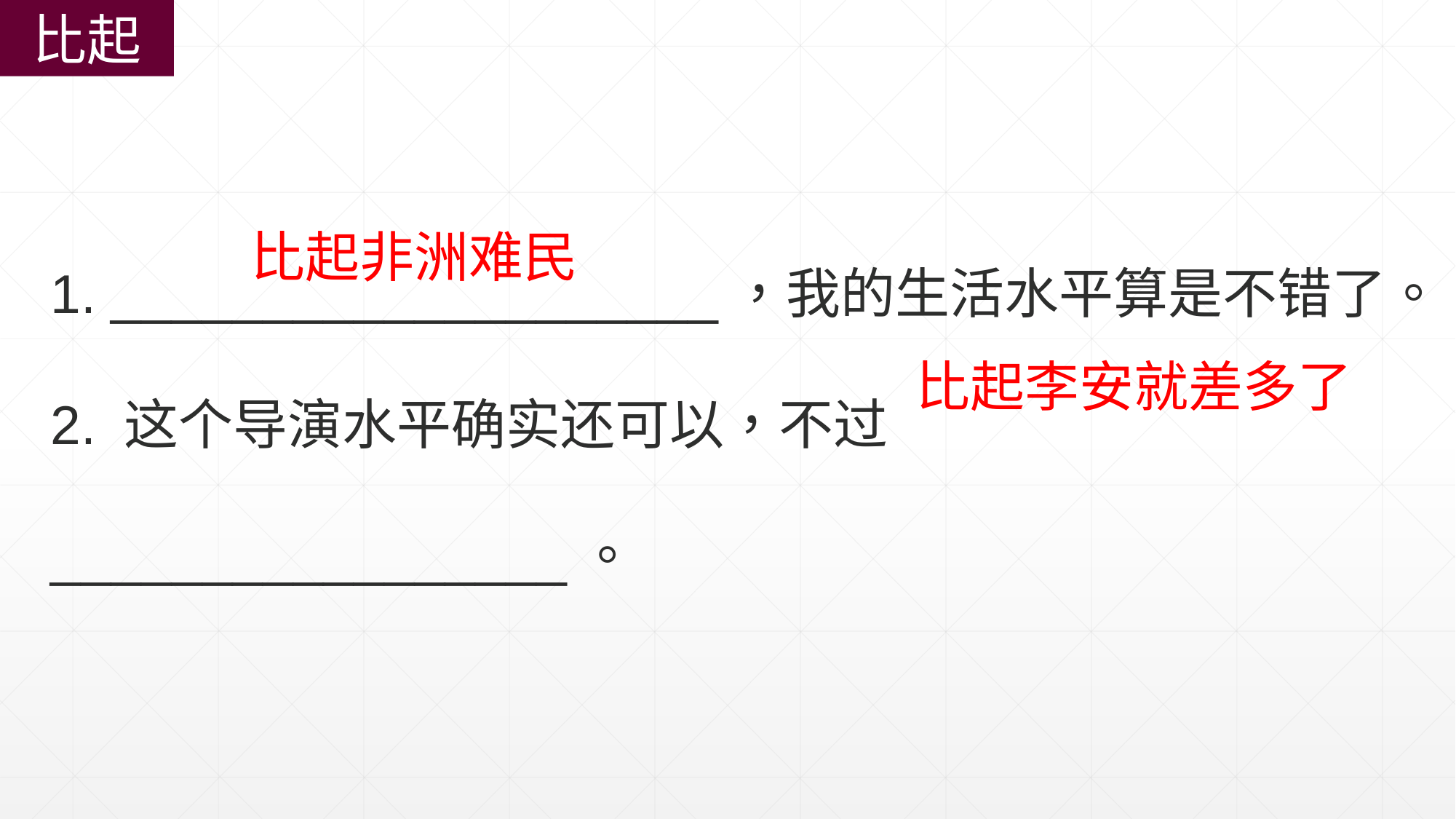

比起
1. ____________________，我的生活水平算是不错了。
2. 这个导演水平确实还可以，不过_________________。
比起非洲难民
比起李安就差多了